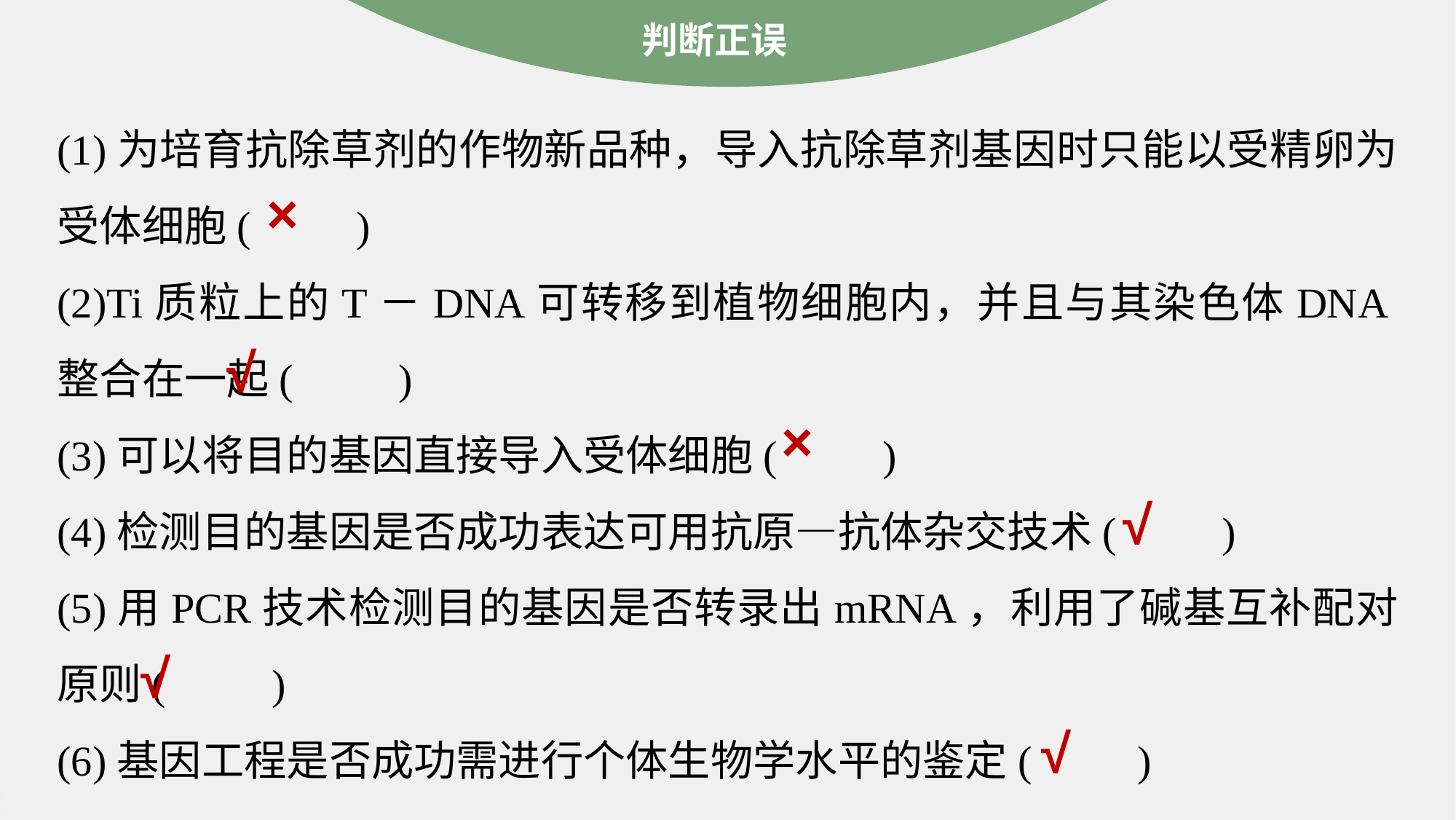

判断正误
(1)为培育抗除草剂的作物新品种，导入抗除草剂基因时只能以受精卵为受体细胞(　　)
(2)Ti质粒上的T－DNA可转移到植物细胞内，并且与其染色体DNA整合在一起(　　)
(3)可以将目的基因直接导入受体细胞(　　)
(4)检测目的基因是否成功表达可用抗原—抗体杂交技术(　　)
(5)用PCR技术检测目的基因是否转录出mRNA，利用了碱基互补配对原则(　　)
(6)基因工程是否成功需进行个体生物学水平的鉴定(　　)
×
√
×
√
√
√